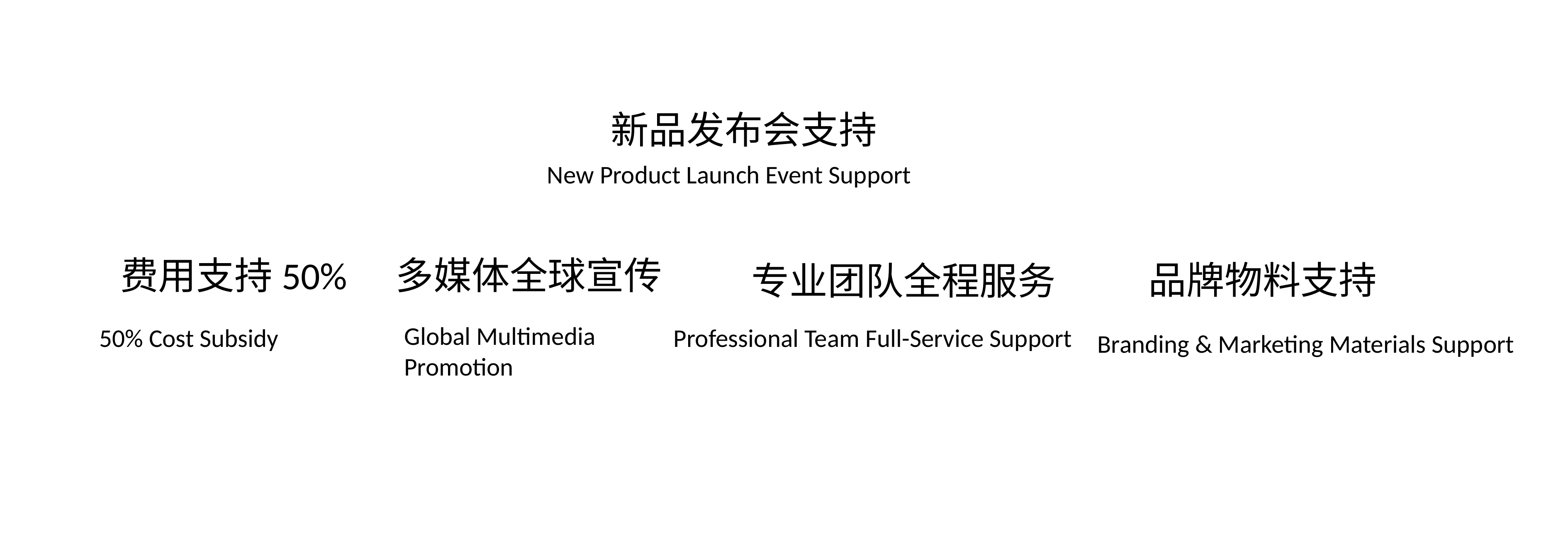

新品发布会支持
New Product Launch Event Support
费用支持50%
多媒体全球宣传
品牌物料支持
专业团队全程服务
Global Multimedia Promotion
Professional Team Full-Service Support
50% Cost Subsidy
Branding & Marketing Materials Support